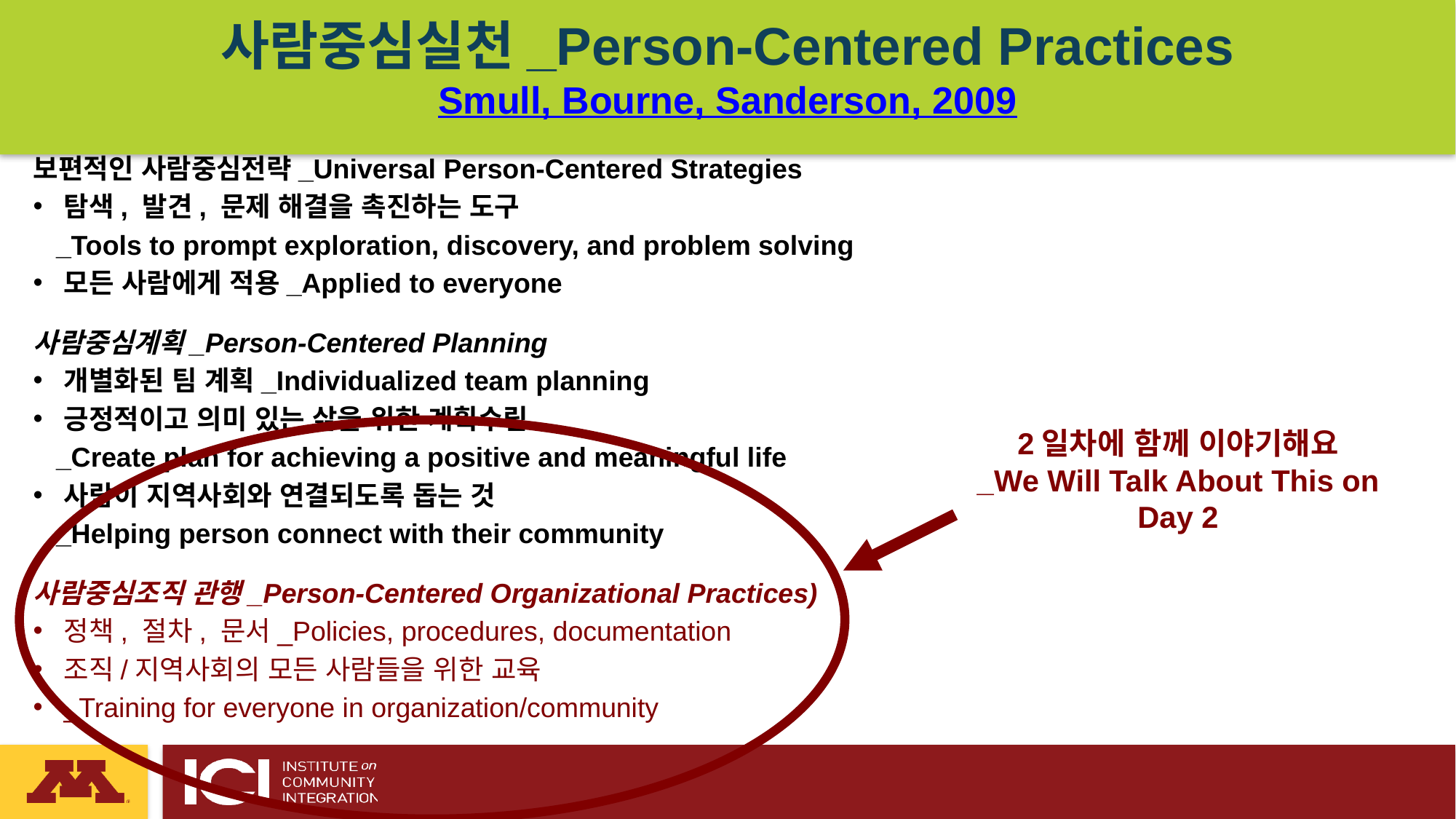

사람중심실천_Person-Centered Practices
Smull, Bourne, Sanderson, 2009
보편적인 사람중심전략_Universal Person-Centered Strategies
탐색, 발견, 문제 해결을 촉진하는 도구
   _Tools to prompt exploration, discovery, and problem solving
모든 사람에게 적용_Applied to everyone

사람중심계획_Person-Centered Planning
개별화된 팀 계획_Individualized team planning
긍정적이고 의미 있는 삶을 위한 계획수립
   _Create plan for achieving a positive and meaningful life
사람이 지역사회와 연결되도록 돕는 것
   _Helping person connect with their community

사람중심조직 관행_Person-Centered Organizational Practices)
정책, 절차, 문서_Policies, procedures, documentation
조직/지역사회의 모든 사람들을 위한 교육
_Training for everyone in organization/community

2일차에 함께 이야기해요
_We Will Talk About This on Day 2